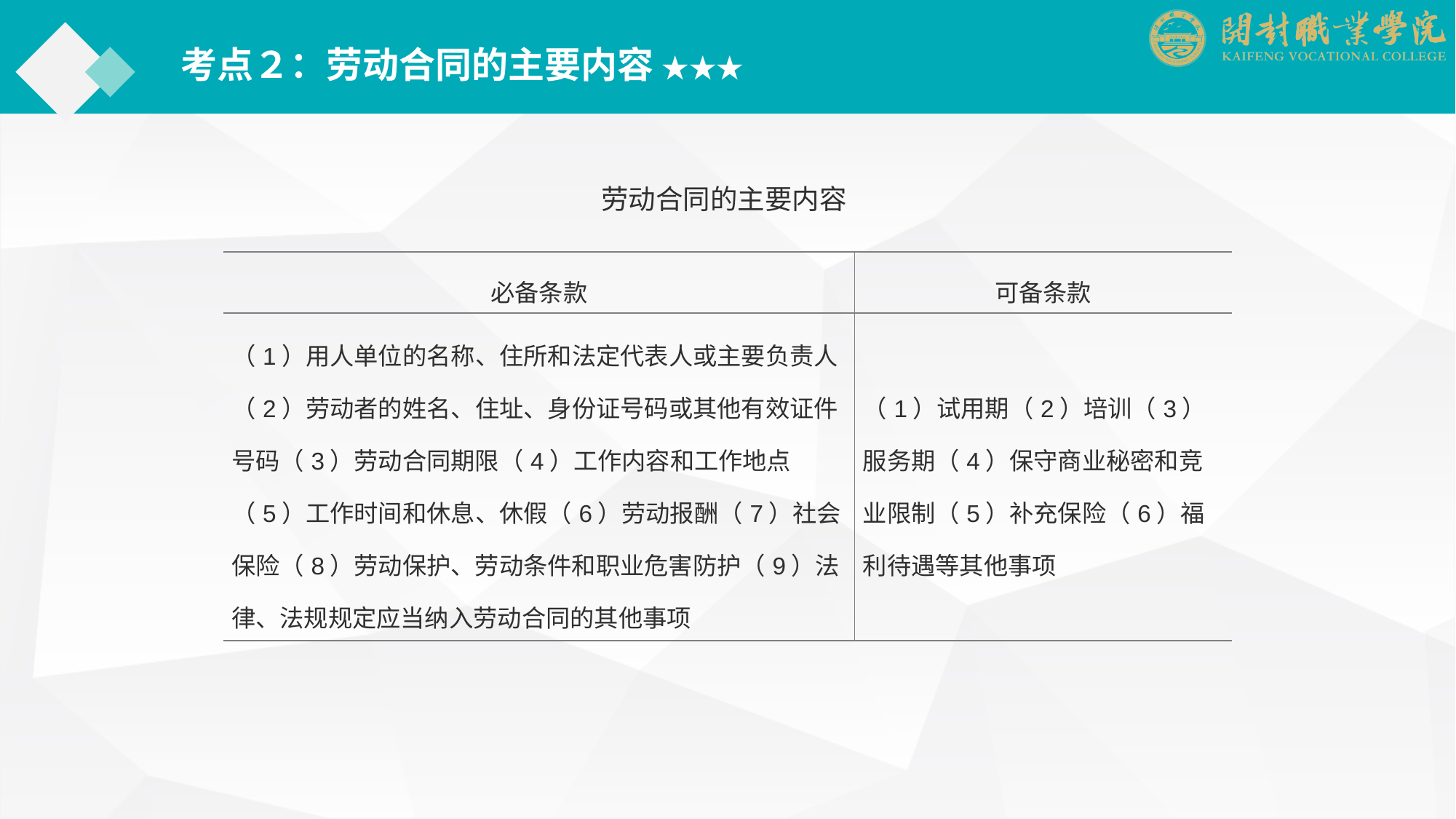

考点２：劳动合同的主要内容 ★★★
劳动合同的主要内容
| 必备条款 | 可备条款 |
| --- | --- |
| （1）用人单位的名称、住所和法定代表人或主要负责人（2）劳动者的姓名、住址、身份证号码或其他有效证件号码（3）劳动合同期限（4）工作内容和工作地点（5）工作时间和休息、休假（6）劳动报酬（7）社会保险（8）劳动保护、劳动条件和职业危害防护（9）法律、法规规定应当纳入劳动合同的其他事项 | （1）试用期（2）培训（3）服务期（4）保守商业秘密和竞业限制（5）补充保险（6）福利待遇等其他事项 |